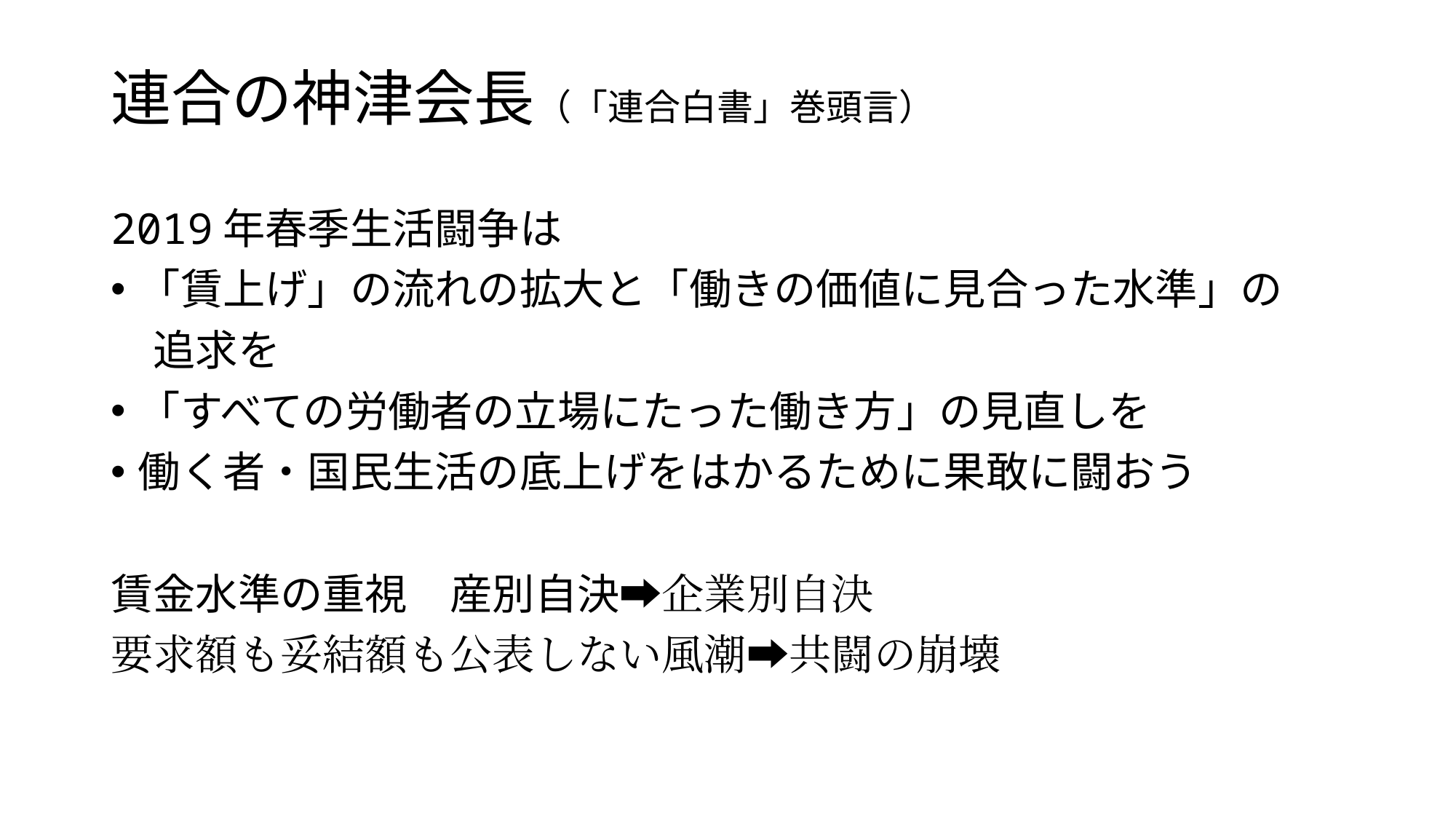

# 連合の神津会長（「連合白書」巻頭言）
2019年春季生活闘争は
「賃上げ」の流れの拡大と「働きの価値に見合った水準」の
　追求を
「すべての労働者の立場にたった働き方」の見直しを
働く者・国民生活の底上げをはかるために果敢に闘おう

賃金水準の重視　産別自決➡企業別自決
要求額も妥結額も公表しない風潮➡共闘の崩壊